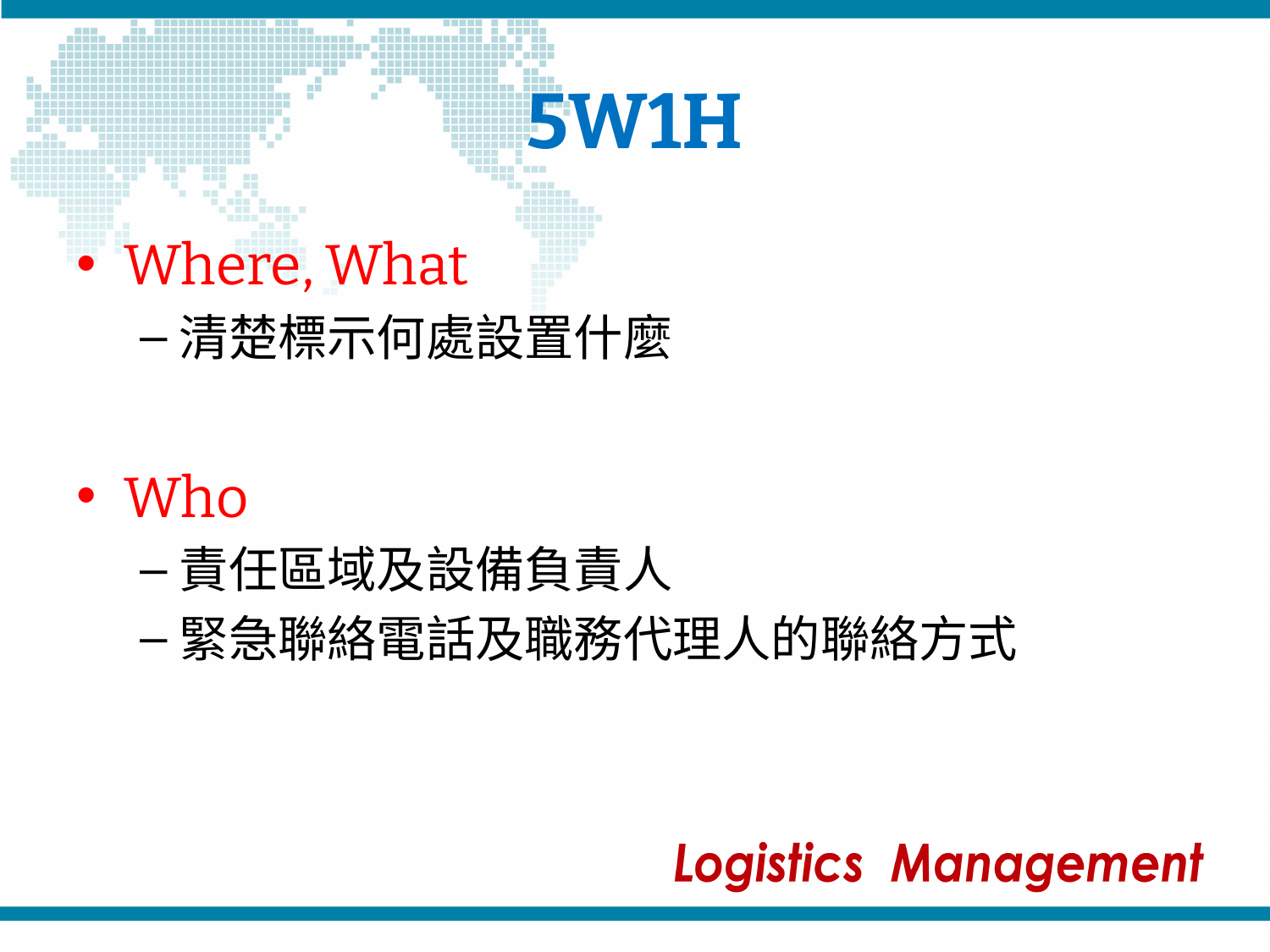

# 5W1H
Where, What
清楚標示何處設置什麼

Who
責任區域及設備負責人
緊急聯絡電話及職務代理人的聯絡方式